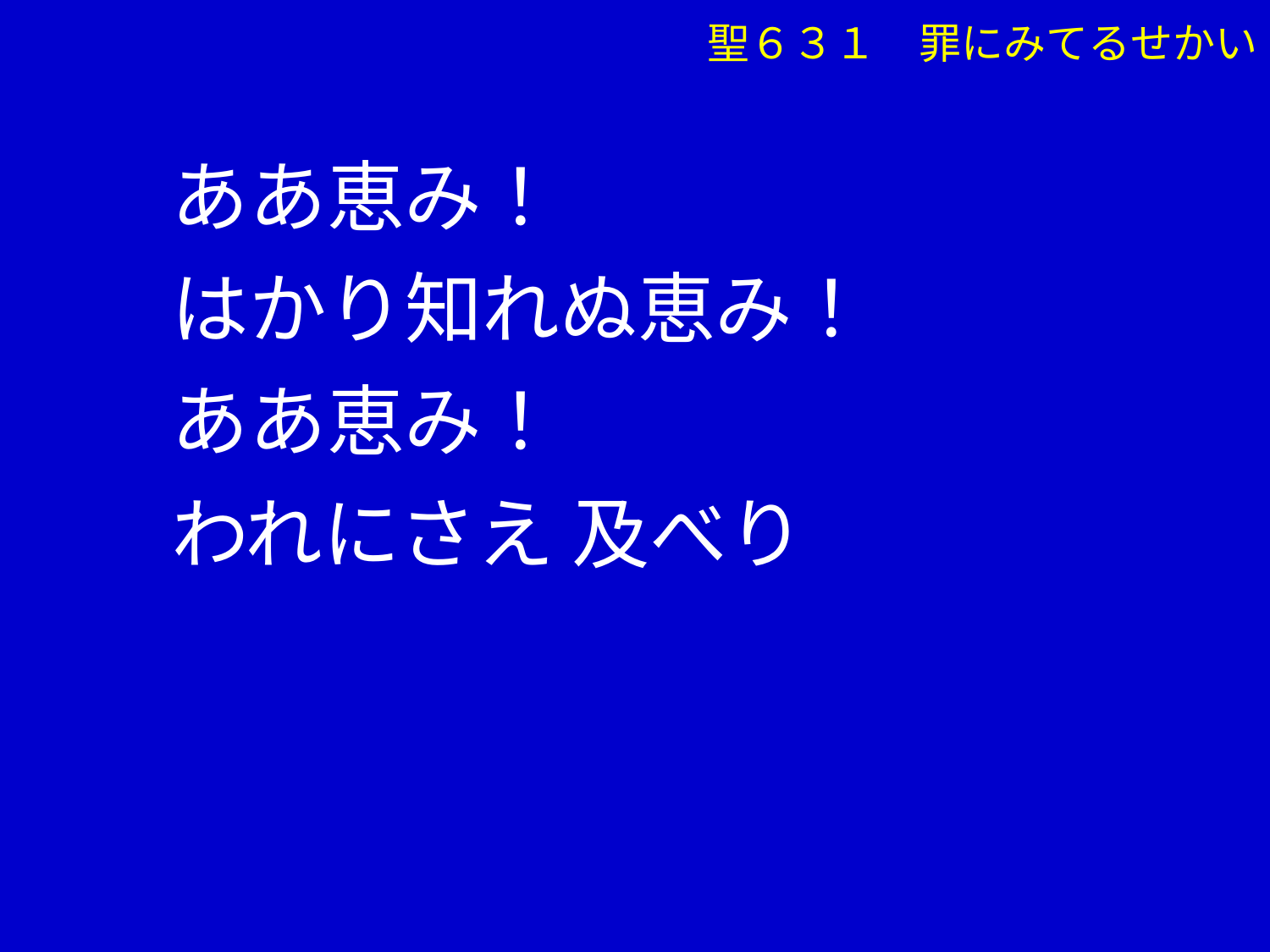

聖６３１　罪にみてるせかい
   ああ恵み！
   はかり知れぬ恵み！
   ああ恵み！
   われにさえ 及べり